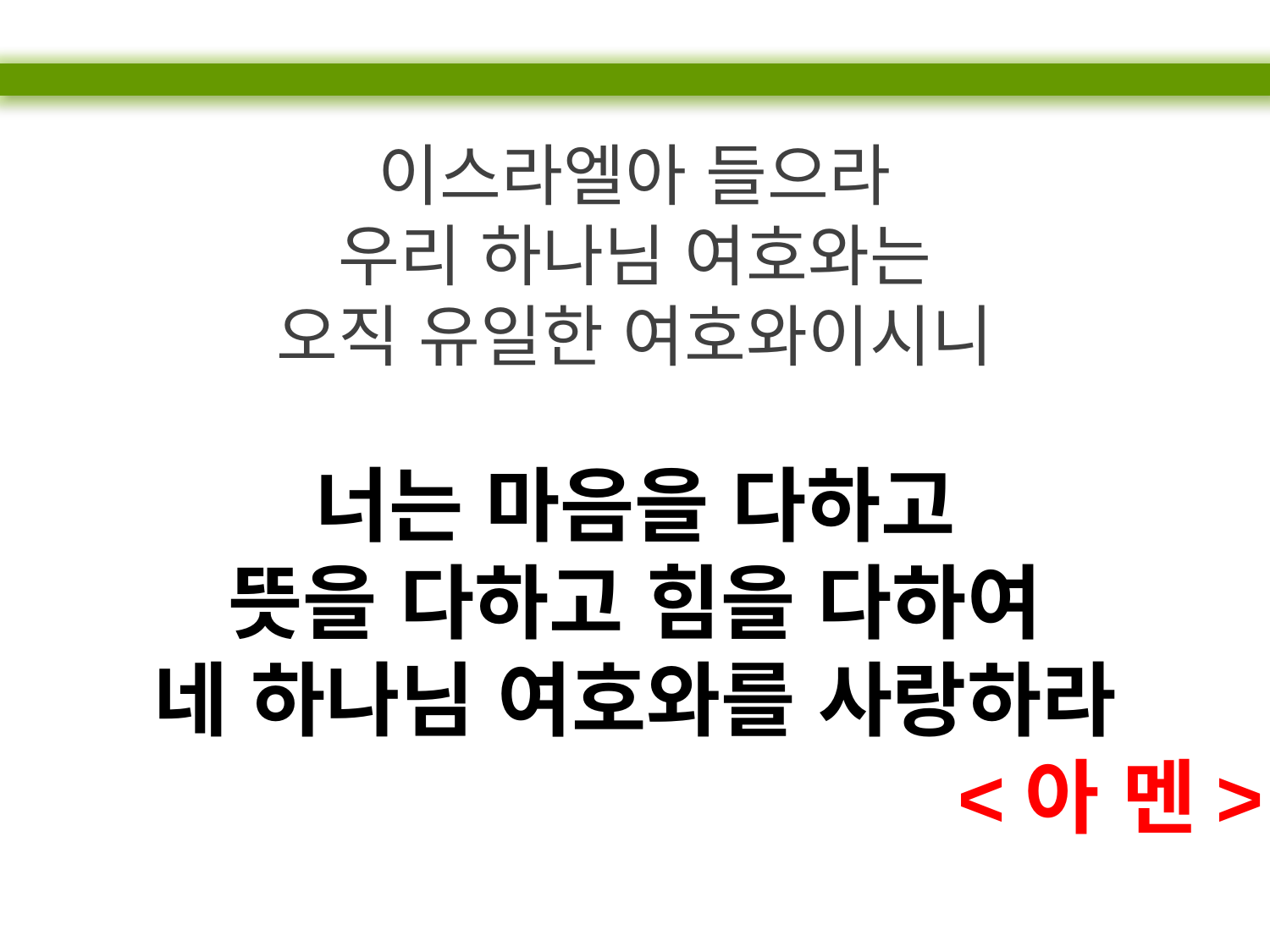

이스라엘아 들으라
우리 하나님 여호와는
오직 유일한 여호와이시니
너는 마음을 다하고
뜻을 다하고 힘을 다하여
네 하나님 여호와를 사랑하라
<아 멘>